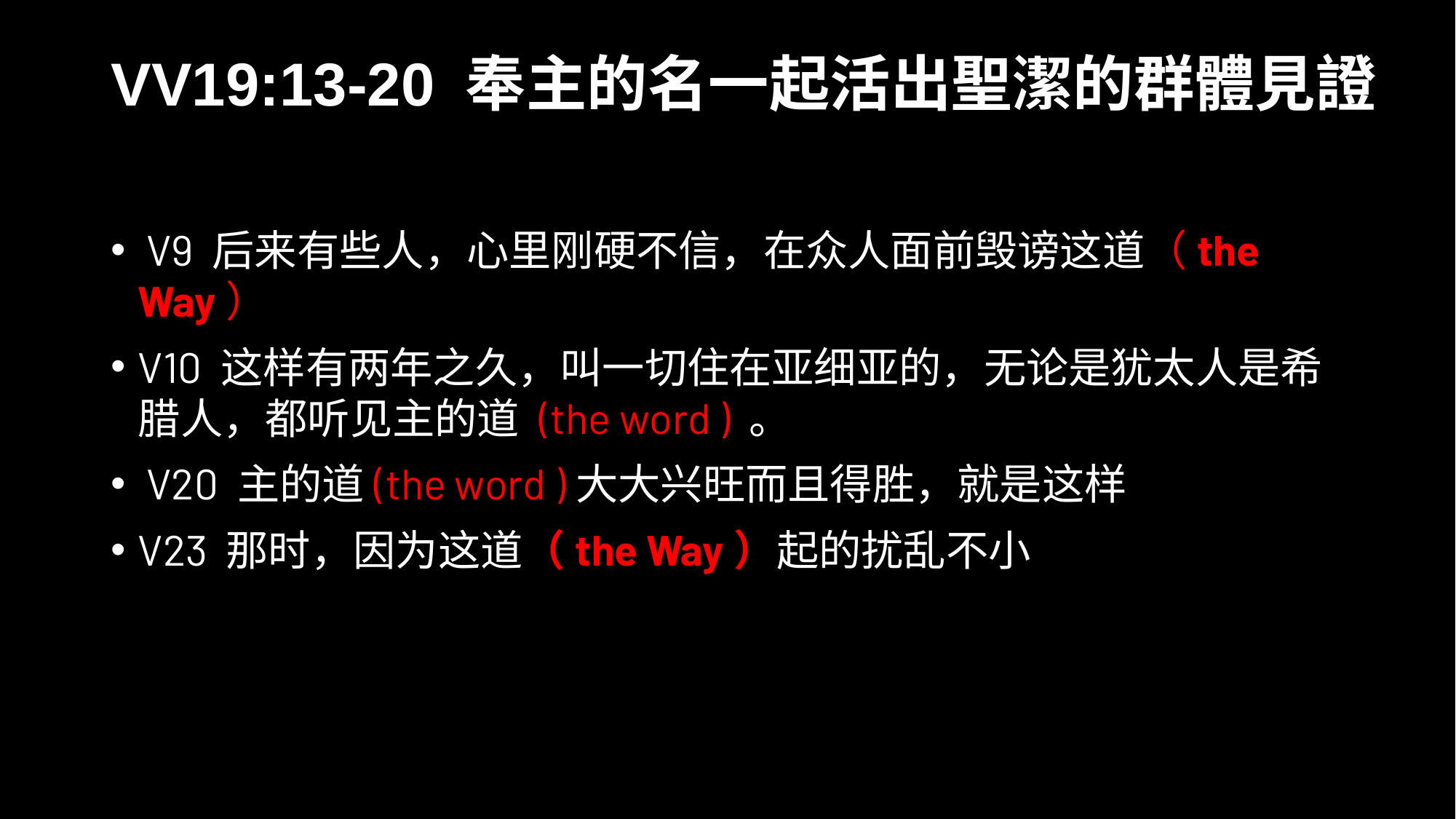

# VV19:13-20 奉主的名一起活出聖潔的群體見證
 V9 后来有些人，心里刚硬不信，在众人面前毁谤这道（the Way）
V10 这样有两年之久，叫一切住在亚细亚的，无论是犹太人是希腊人，都听见主的道 (the word ) 。
 V20 主的道(the word )大大兴旺而且得胜，就是这样
V23 那时，因为这道（the Way）起的扰乱不小